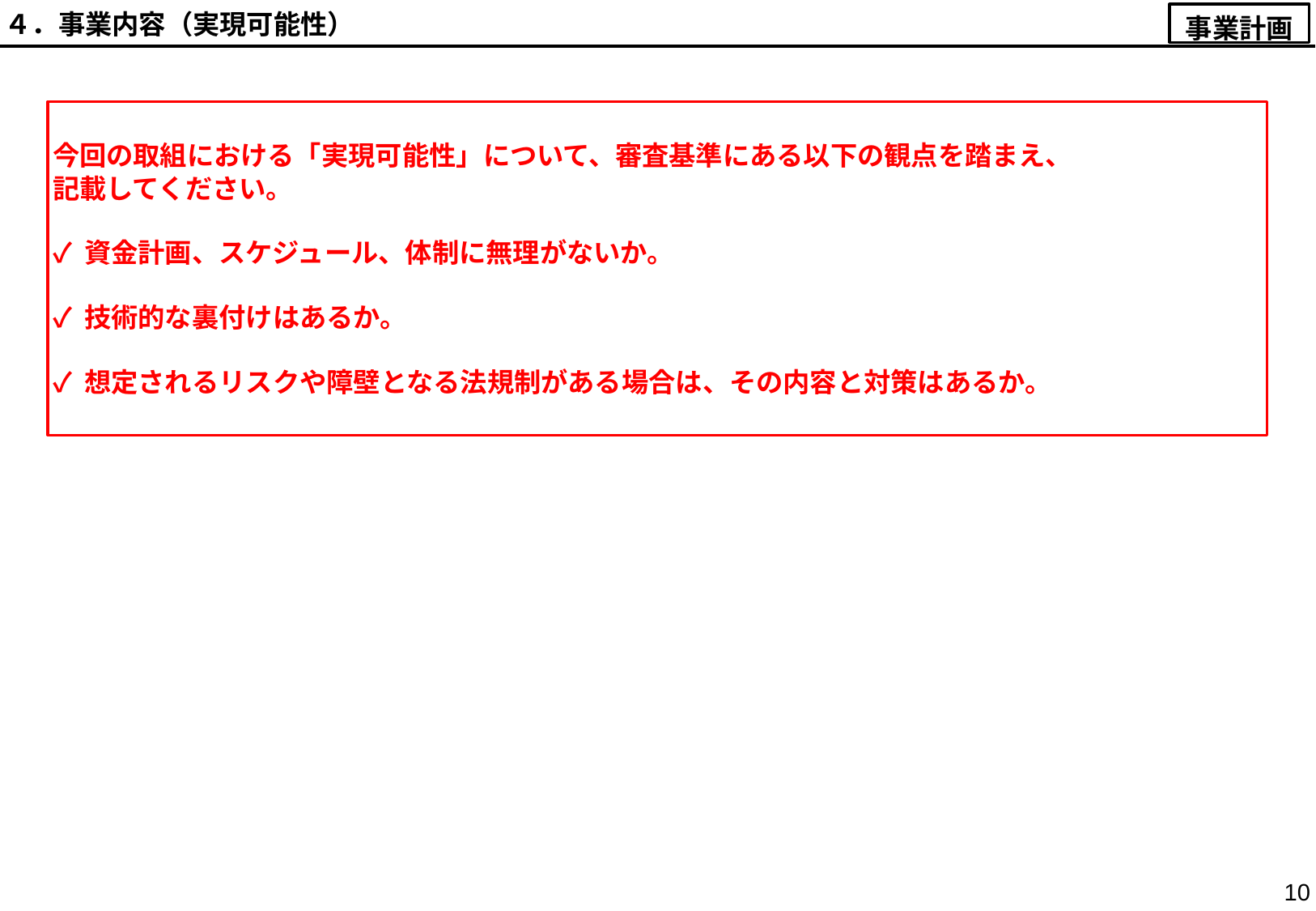

４．事業内容（実現可能性）
事業計画
今回の取組における「実現可能性」について、審査基準にある以下の観点を踏まえ、
記載してください。

✓ 資金計画、スケジュール、体制に無理がないか。

✓ 技術的な裏付けはあるか。

✓ 想定されるリスクや障壁となる法規制がある場合は、その内容と対策はあるか。
10